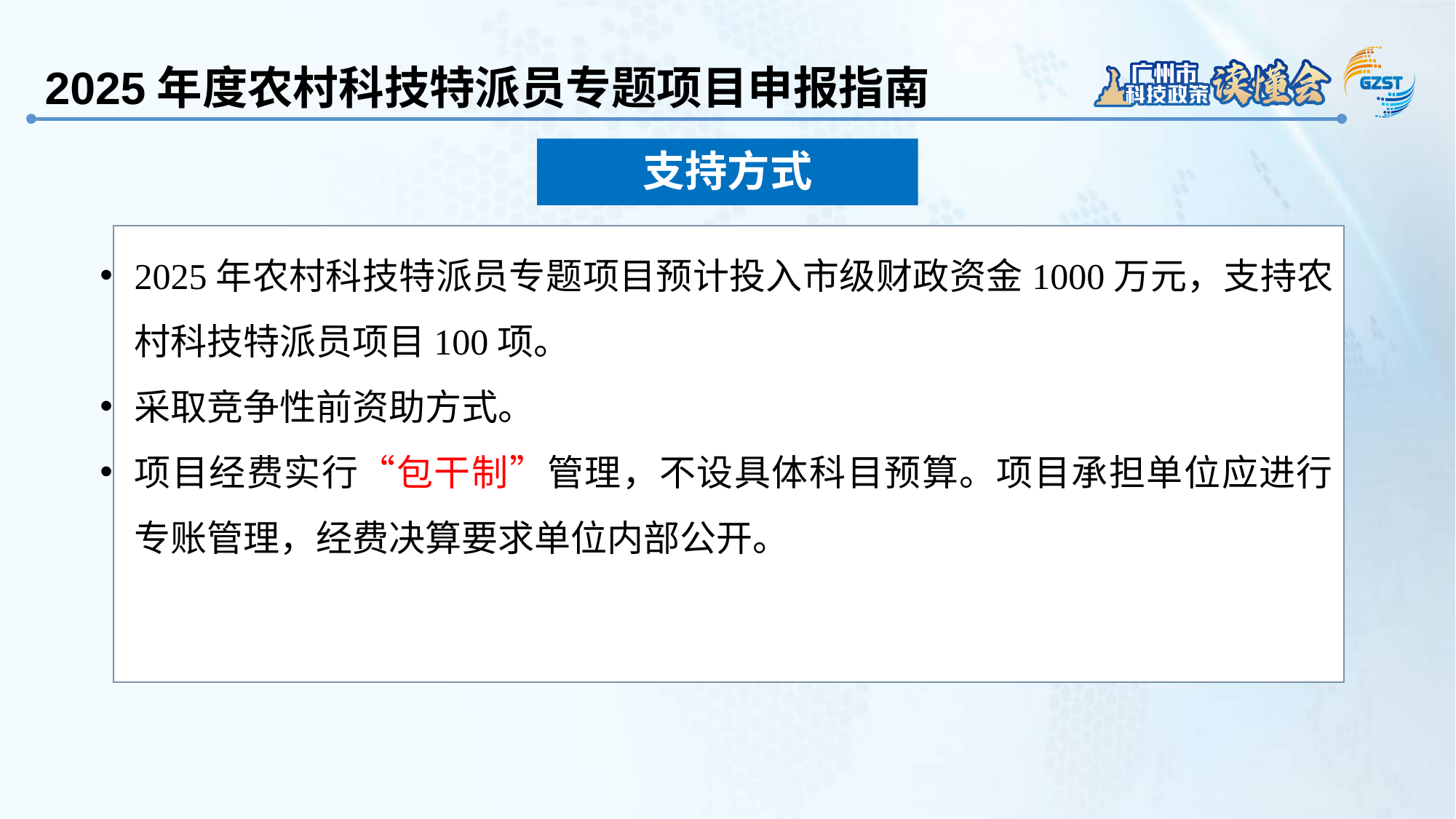

2025年度农村科技特派员专题项目申报指南
支持方式

2025年农村科技特派员专题项目预计投入市级财政资金1000万元，支持农村科技特派员项目100项。
采取竞争性前资助方式。
项目经费实行“包干制”管理，不设具体科目预算。项目承担单位应进行专账管理，经费决算要求单位内部公开。